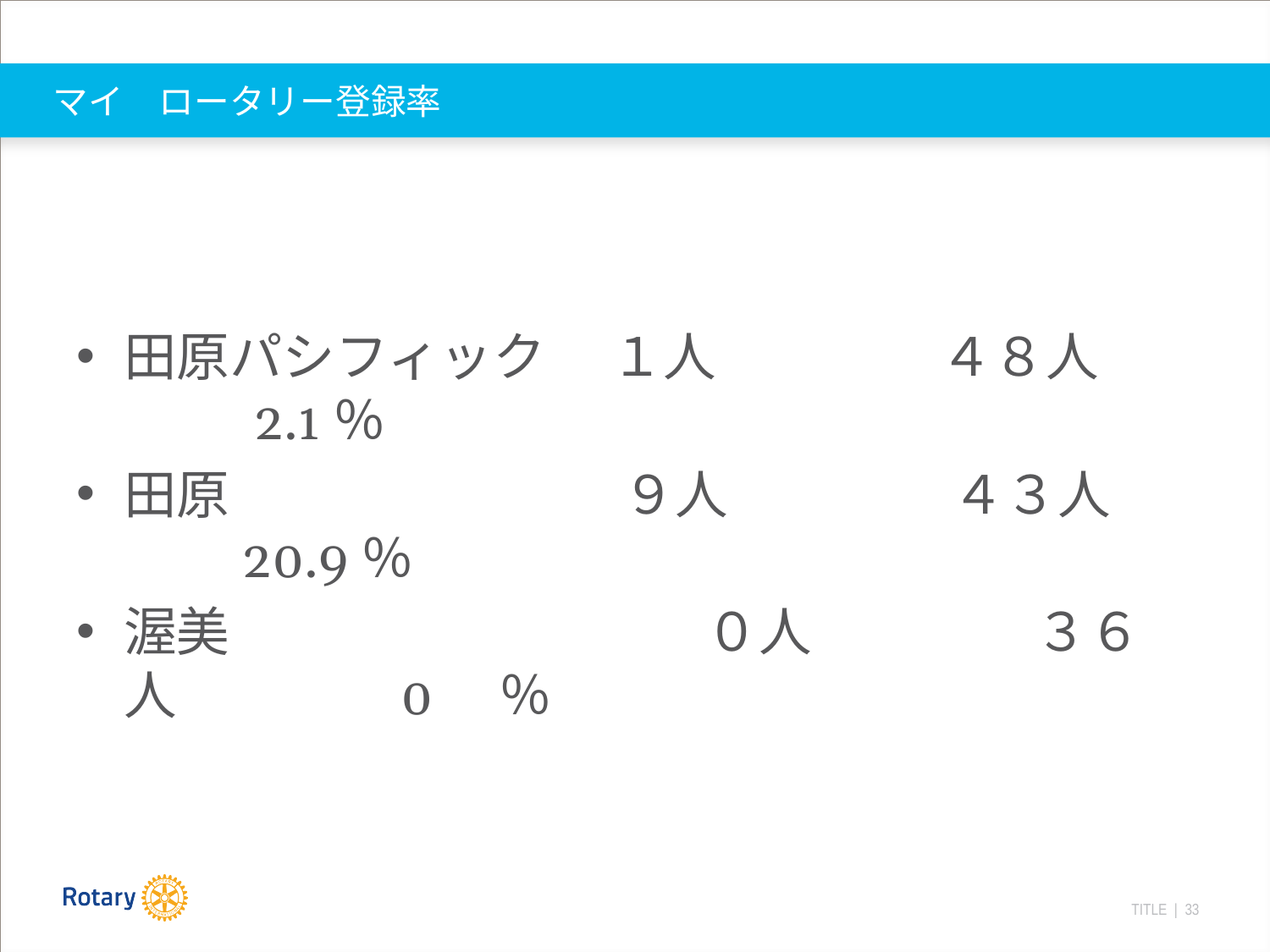

# マイ　ロータリー登録率

田原パシフィック　 １人　　　 　４８人　　　 2.1％
田原　　　　　	 　　９人　　　　 ４３人　　　20.9％
渥美　　　　　　　　　０人　　　　 ３６人　　　　0　％